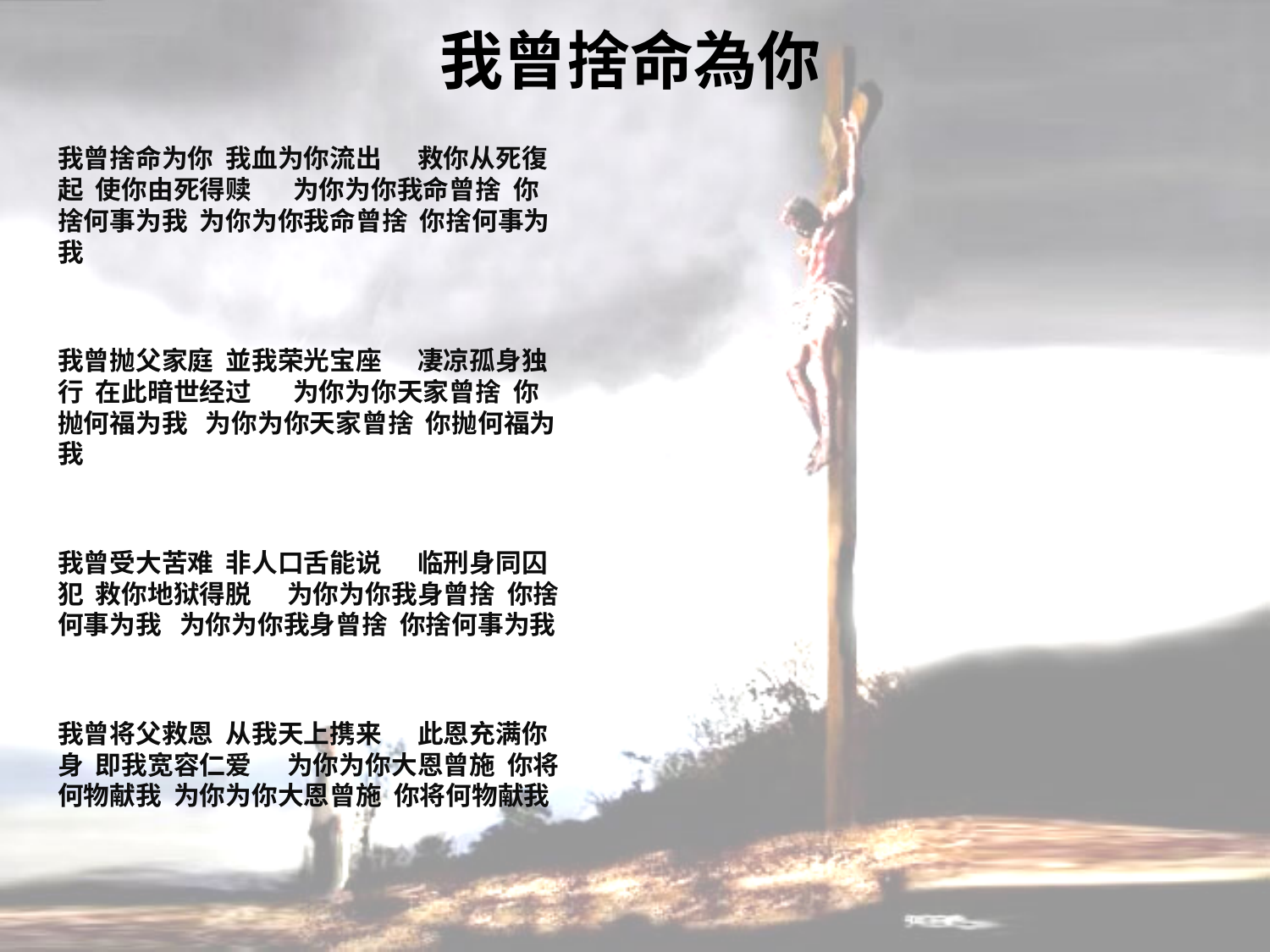

# 我曾捨命為你
我曾捨命为你  我血为你流出      救你从死復起  使你由死得赎       为你为你我命曾捨  你捨何事为我  为你为你我命曾捨  你捨何事为我

我曾抛父家庭  並我荣光宝座      凄凉孤身独行  在此暗世经过       为你为你天家曾捨  你抛何福为我   为你为你天家曾捨  你抛何福为我

我曾受大苦难  非人口舌能说      临刑身同囚犯  救你地狱得脱      为你为你我身曾捨  你捨何事为我   为你为你我身曾捨  你捨何事为我

我曾将父救恩  从我天上携来      此恩充满你身  即我宽容仁爱      为你为你大恩曾施  你将何物献我  为你为你大恩曾施  你将何物献我